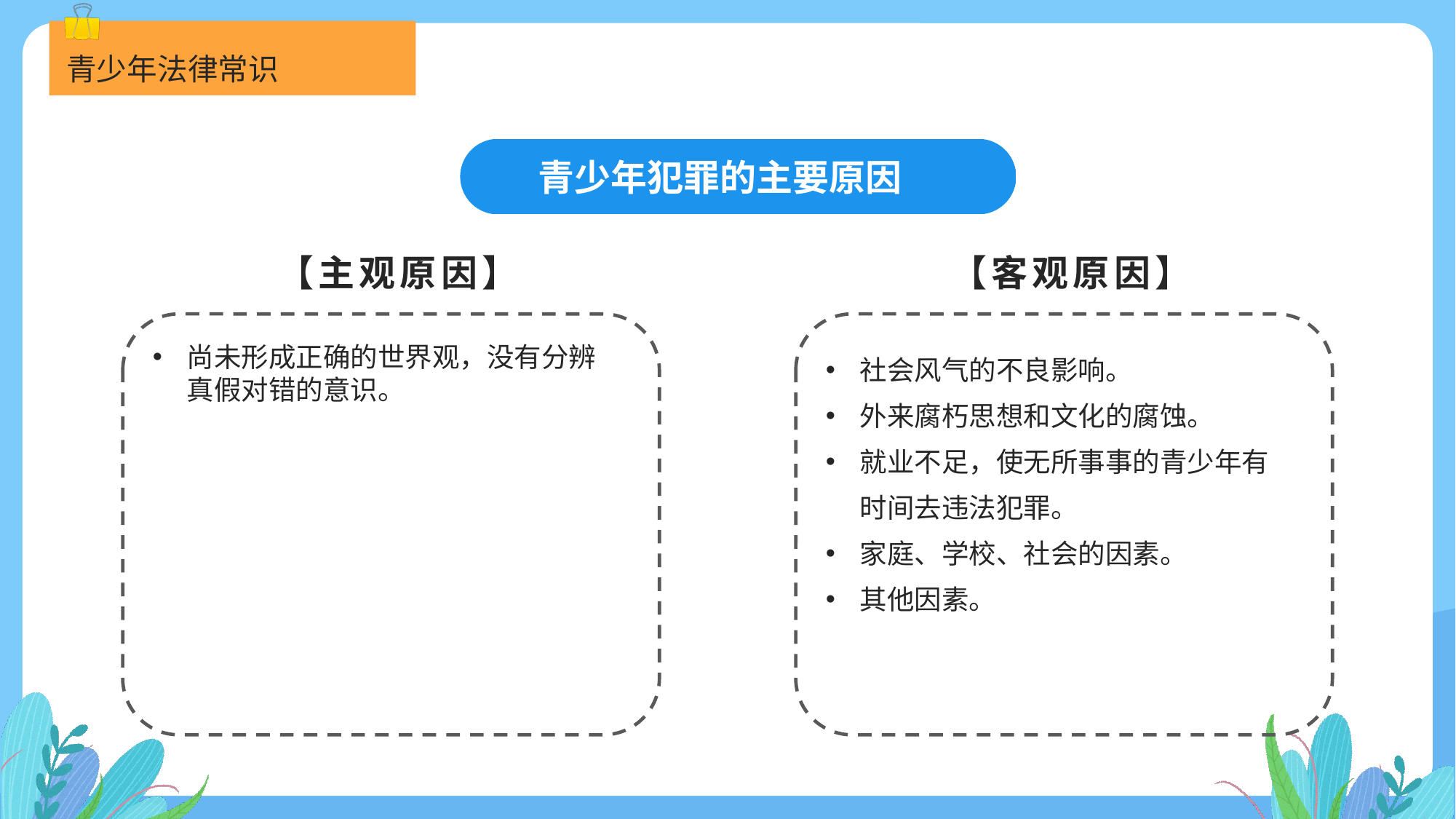

青少年法律常识

青少年犯罪的主要原因
【主观原因】
【客观原因】

尚未形成正确的世界观，没有分辨真假对错的意识。

社会风气的不良影响。
外来腐朽思想和文化的腐蚀。
就业不足，使无所事事的青少年有时间去违法犯罪。
家庭、学校、社会的因素。
其他因素。